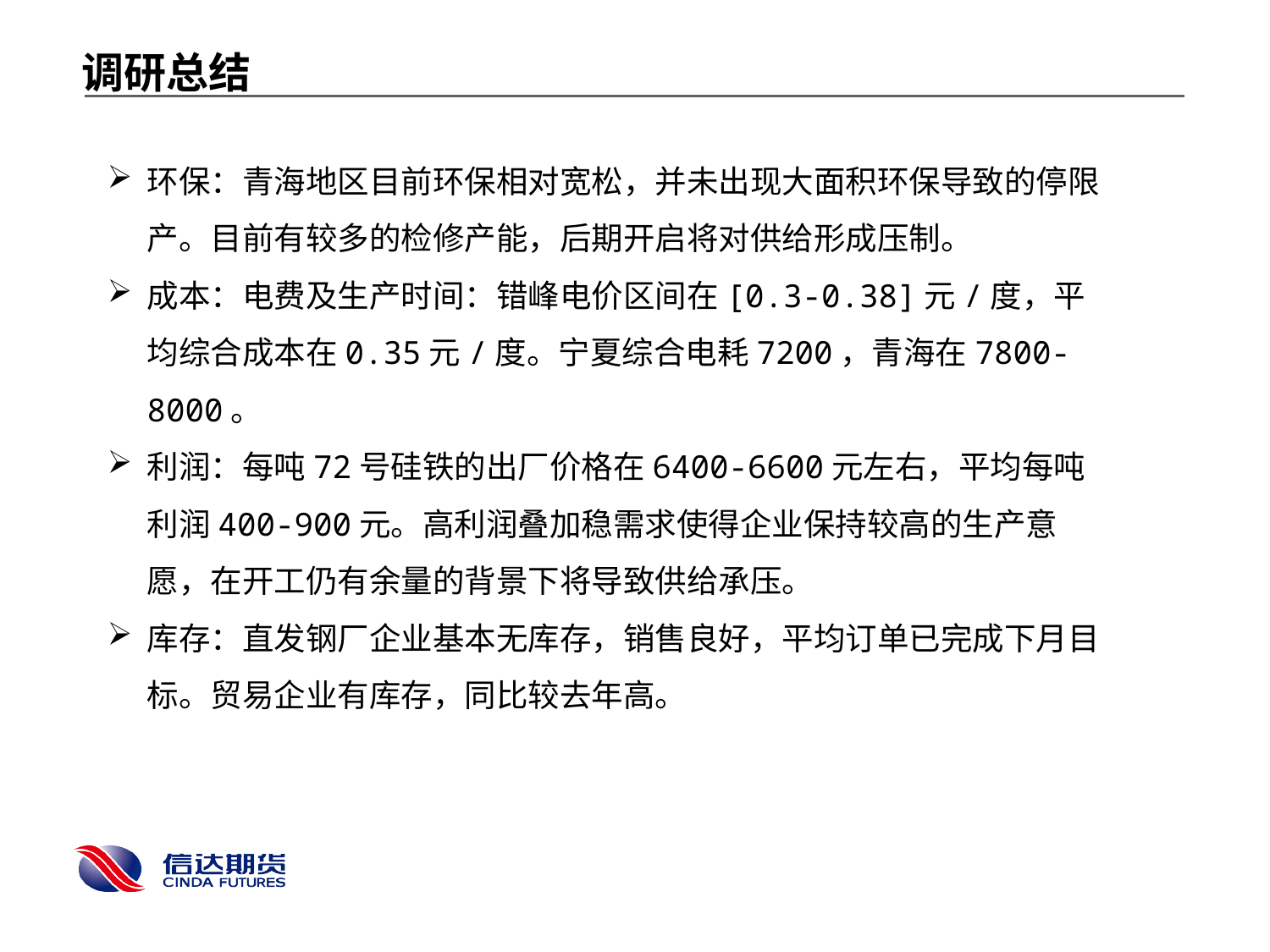

调研总结
环保：青海地区目前环保相对宽松，并未出现大面积环保导致的停限产。目前有较多的检修产能，后期开启将对供给形成压制。
成本：电费及生产时间：错峰电价区间在[0.3-0.38]元/度，平均综合成本在0.35元/度。宁夏综合电耗7200，青海在7800-8000。
利润：每吨72号硅铁的出厂价格在6400-6600元左右，平均每吨利润400-900元。高利润叠加稳需求使得企业保持较高的生产意愿，在开工仍有余量的背景下将导致供给承压。
库存：直发钢厂企业基本无库存，销售良好，平均订单已完成下月目标。贸易企业有库存，同比较去年高。